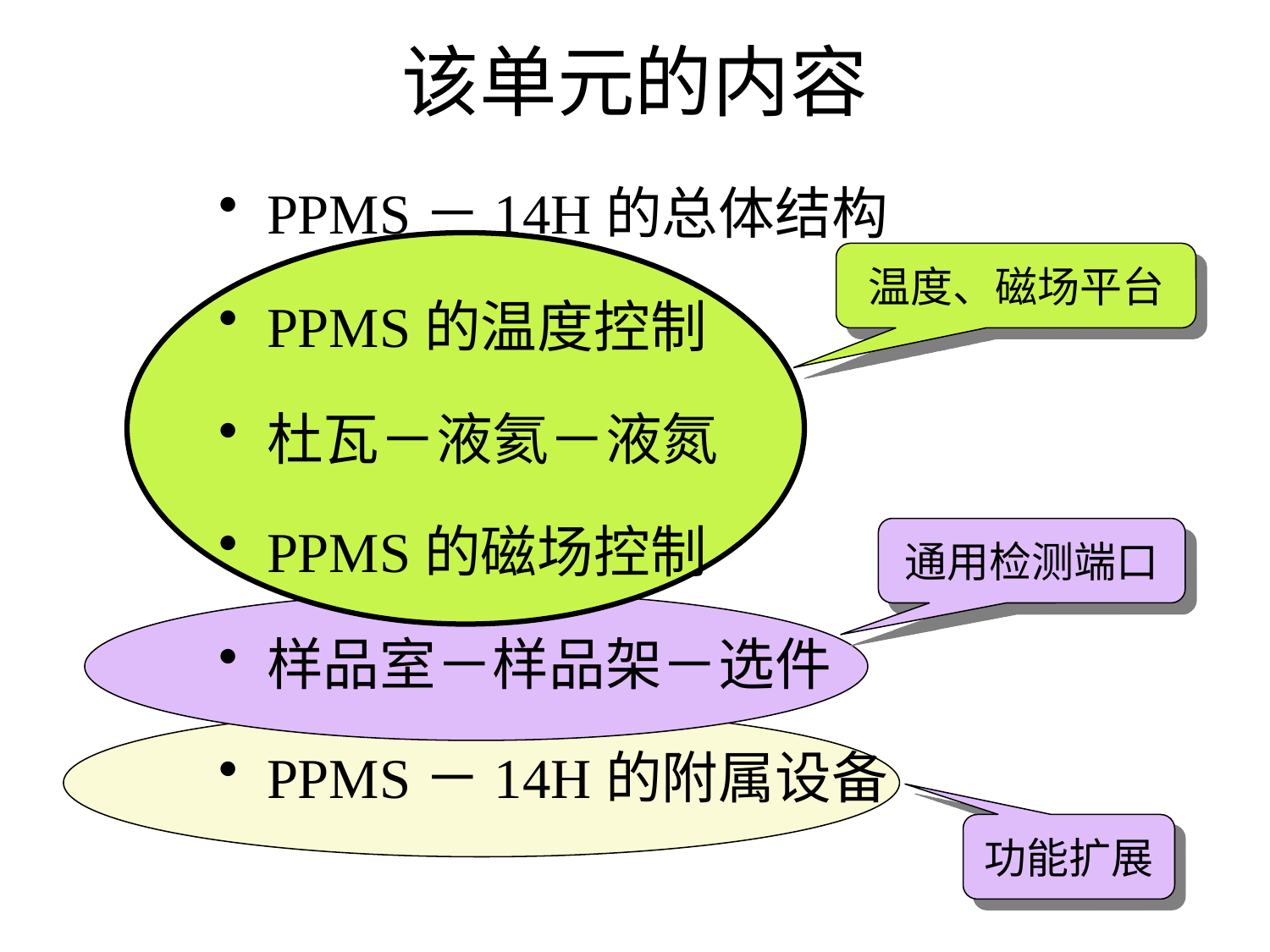

# 该单元的内容
PPMS－14H的总体结构
PPMS的温度控制
杜瓦－液氦－液氮
PPMS的磁场控制
样品室－样品架－选件
PPMS－14H的附属设备

温度、磁场平台
通用检测端口

功能扩展